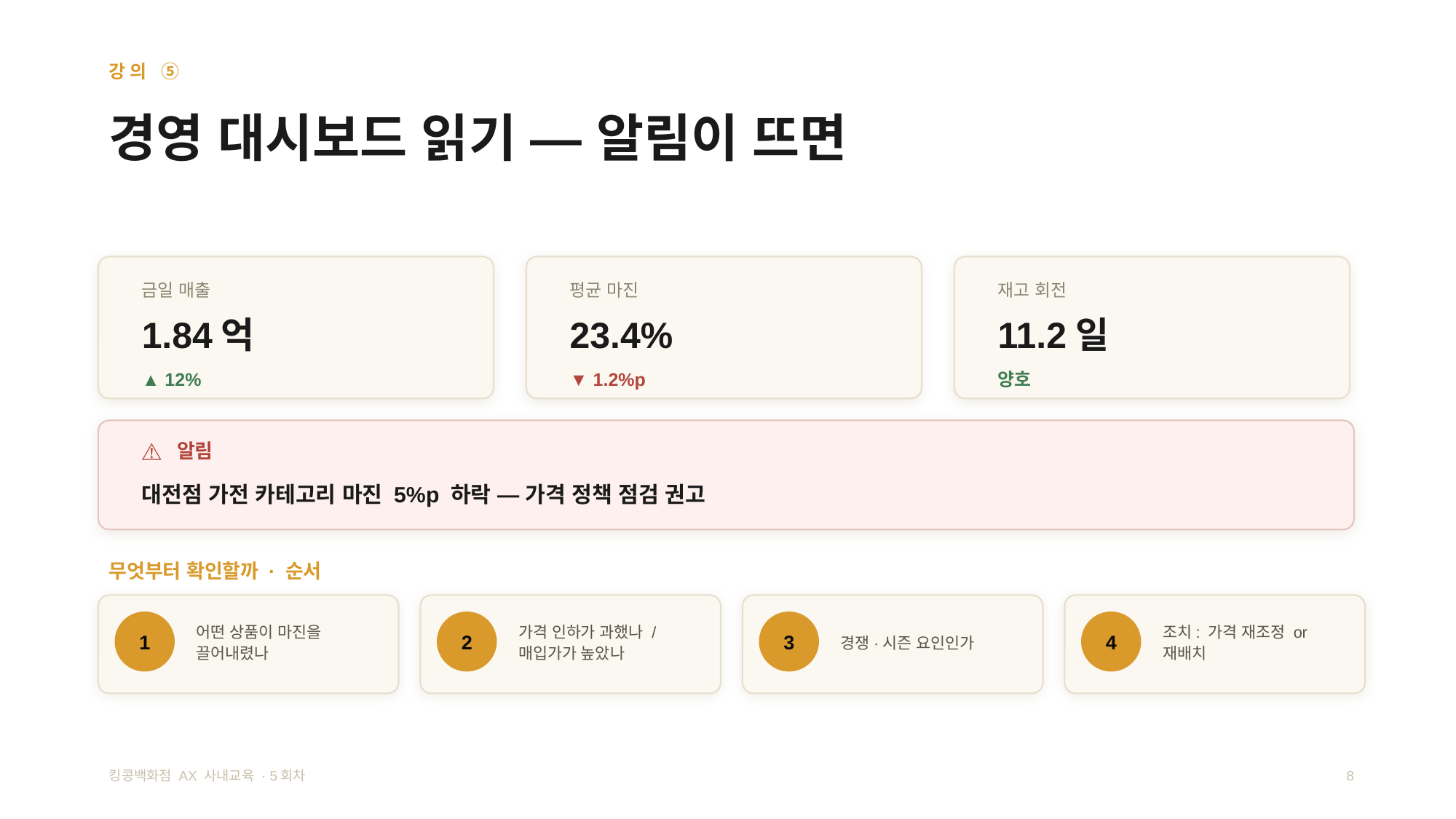

강의 ⑤
경영 대시보드 읽기 — 알림이 뜨면

금일 매출
평균 마진
재고 회전
1.84억
23.4%
11.2일
▲ 12%
▼ 1.2%p
양호

⚠  알림
대전점 가전 카테고리 마진 5%p 하락 — 가격 정책 점검 권고
무엇부터 확인할까 · 순서

어떤 상품이 마진을 끌어내렸나
가격 인하가 과했나 / 매입가가 높았나
경쟁·시즌 요인인가
조치: 가격 재조정 or 재배치

1

2

3

4
킹콩백화점 AX 사내교육 · 5회차
8